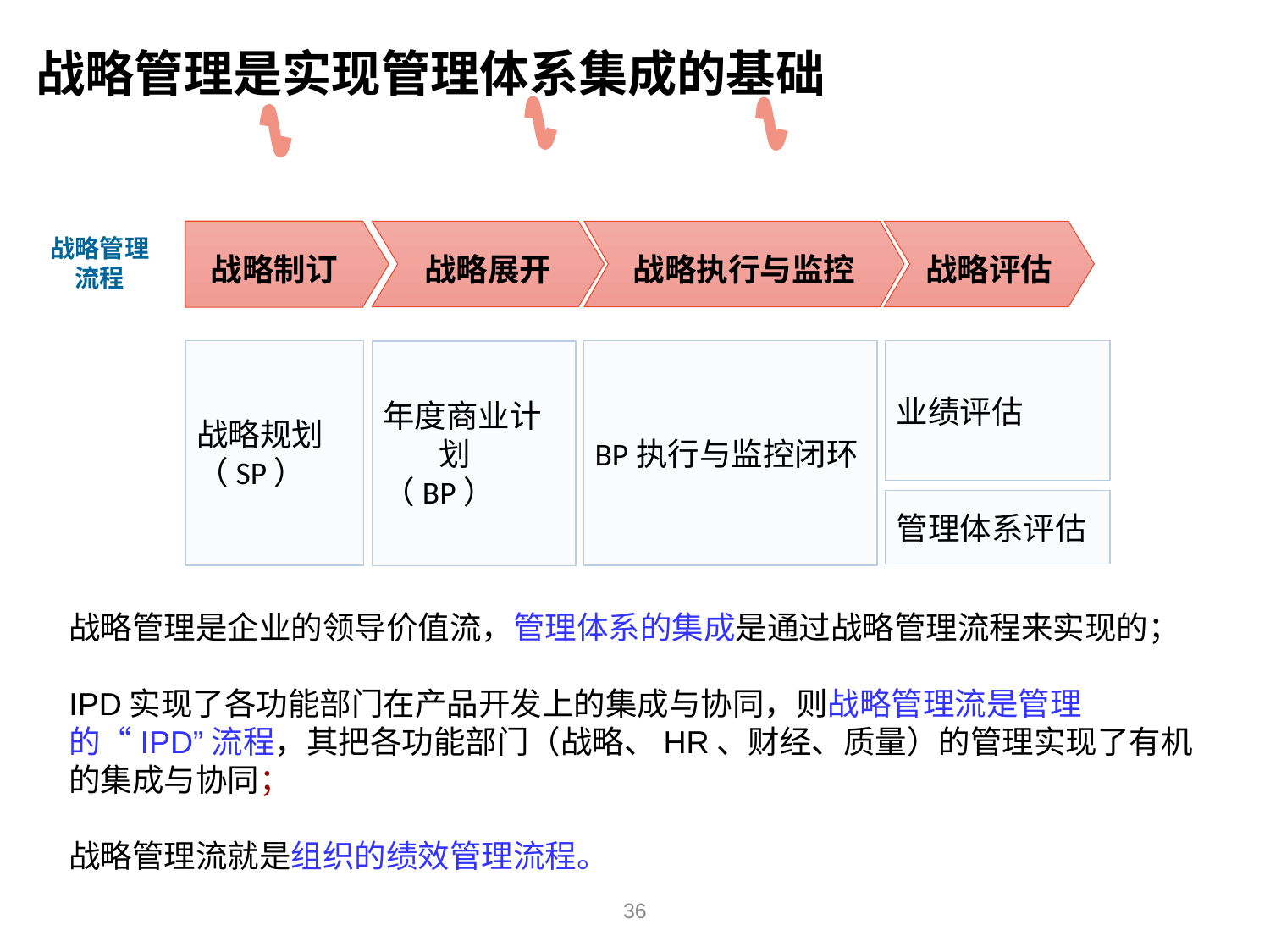

战略管理是实现管理体系集成的基础

战略制订
战略展开
战略执行与监控
战略评估
战略管理流程
战略规划
（SP）
BP执行与监控闭环
业绩评估
年度商业计划
（BP）
管理体系评估
战略管理是企业的领导价值流，管理体系的集成是通过战略管理流程来实现的；
IPD实现了各功能部门在产品开发上的集成与协同，则战略管理流是管理的“IPD”流程，其把各功能部门（战略、HR、财经、质量）的管理实现了有机的集成与协同；
战略管理流就是组织的绩效管理流程。
36